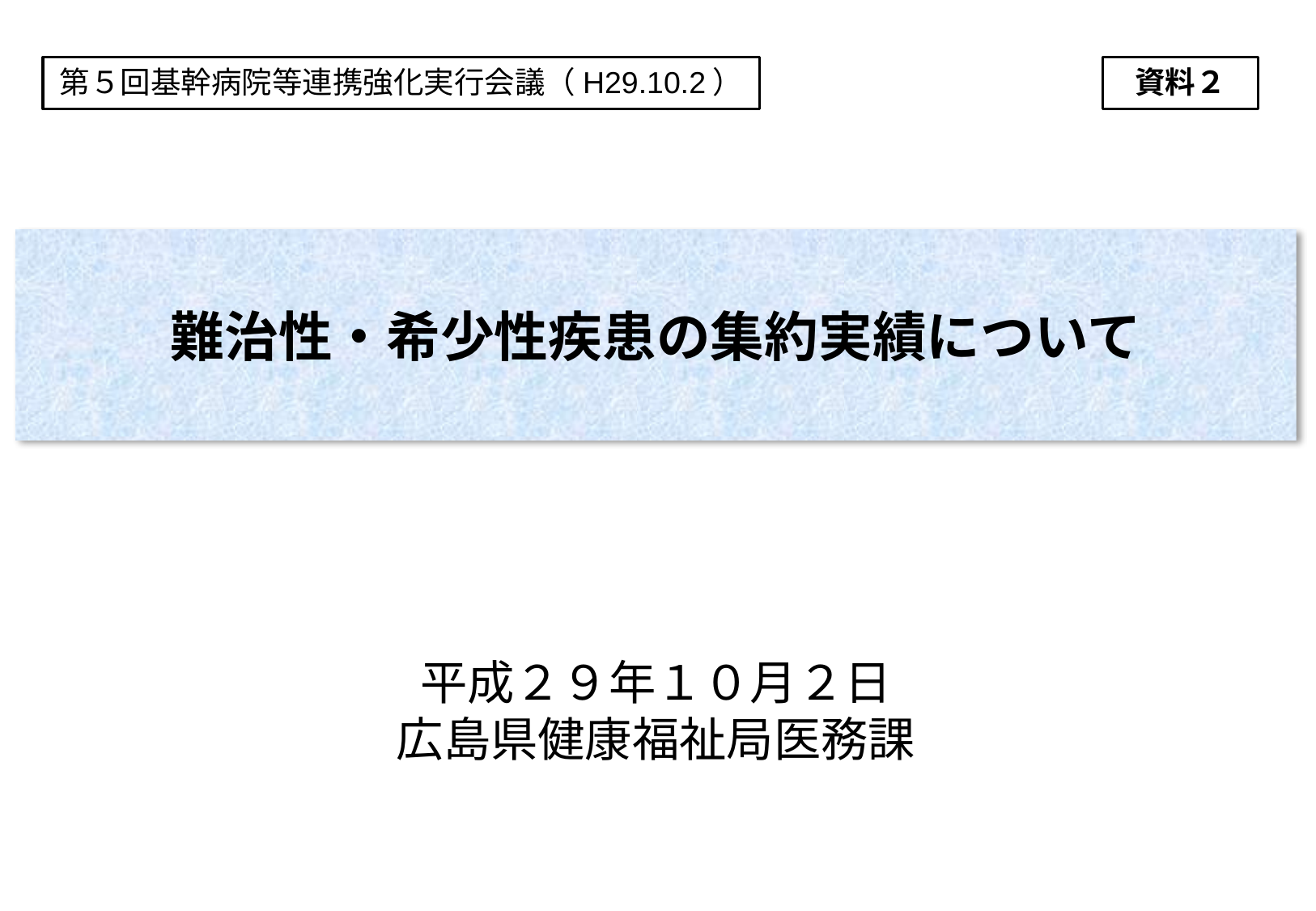

第５回基幹病院等連携強化実行会議（H29.10.2）
資料２
難治性・希少性疾患の集約実績について
平成２９年１０月２日
広島県健康福祉局医務課